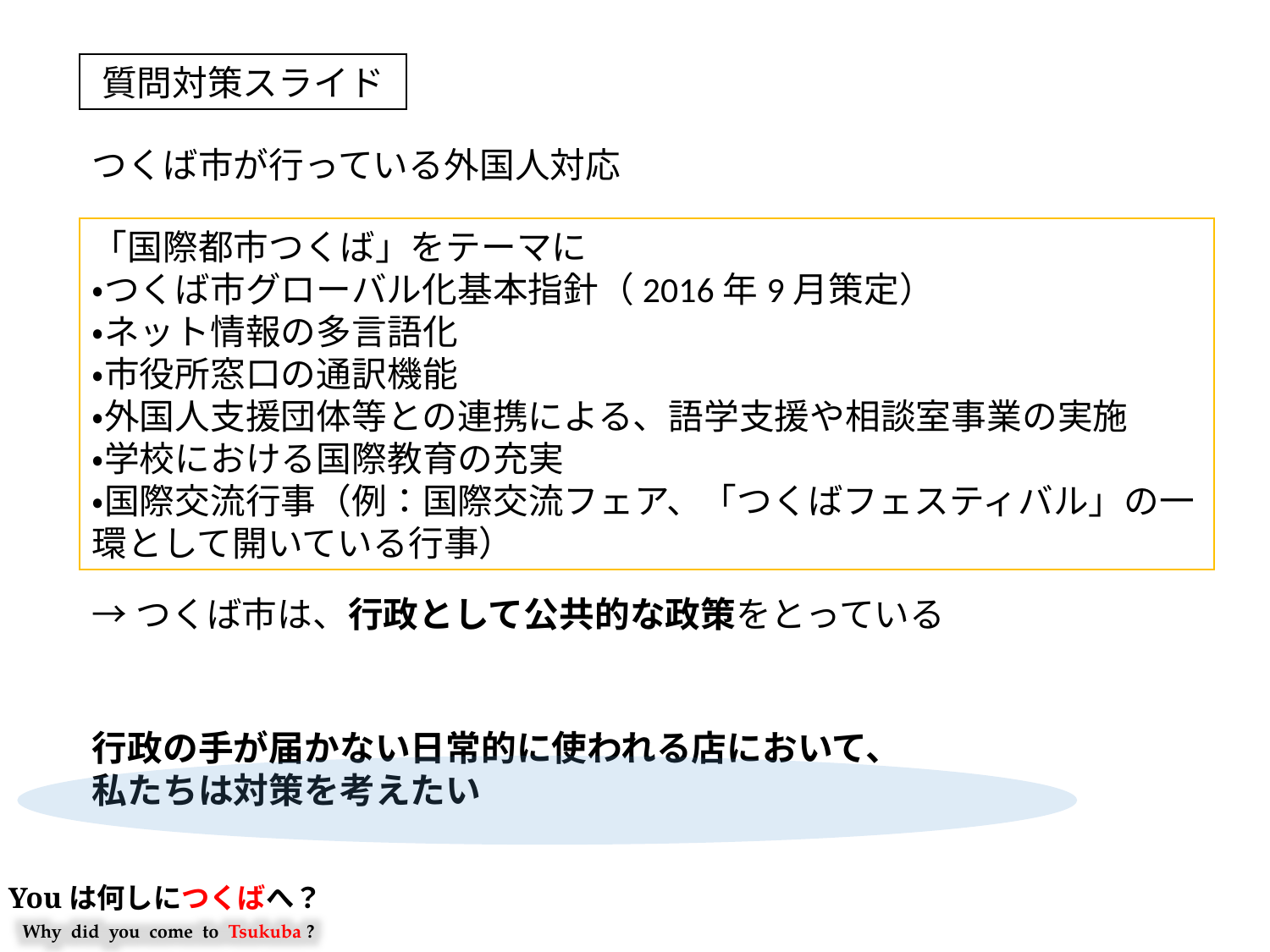

質問対策スライド
つくば市が行っている外国人対応
「国際都市つくば」をテーマに
・つくば市グローバル化基本指針（2016年9月策定）
・ネット情報の多言語化
・市役所窓口の通訳機能
・外国人支援団体等との連携による、語学支援や相談室事業の実施
・学校における国際教育の充実
・国際交流行事（例：国際交流フェア、「つくばフェスティバル」の一環として開いている行事）
→つくば市は、行政として公共的な政策をとっている
行政の手が届かない日常的に使われる店において、
私たちは対策を考えたい

Youは何しにつくばへ？
Why  did  you  come  to  Tsukuba ?